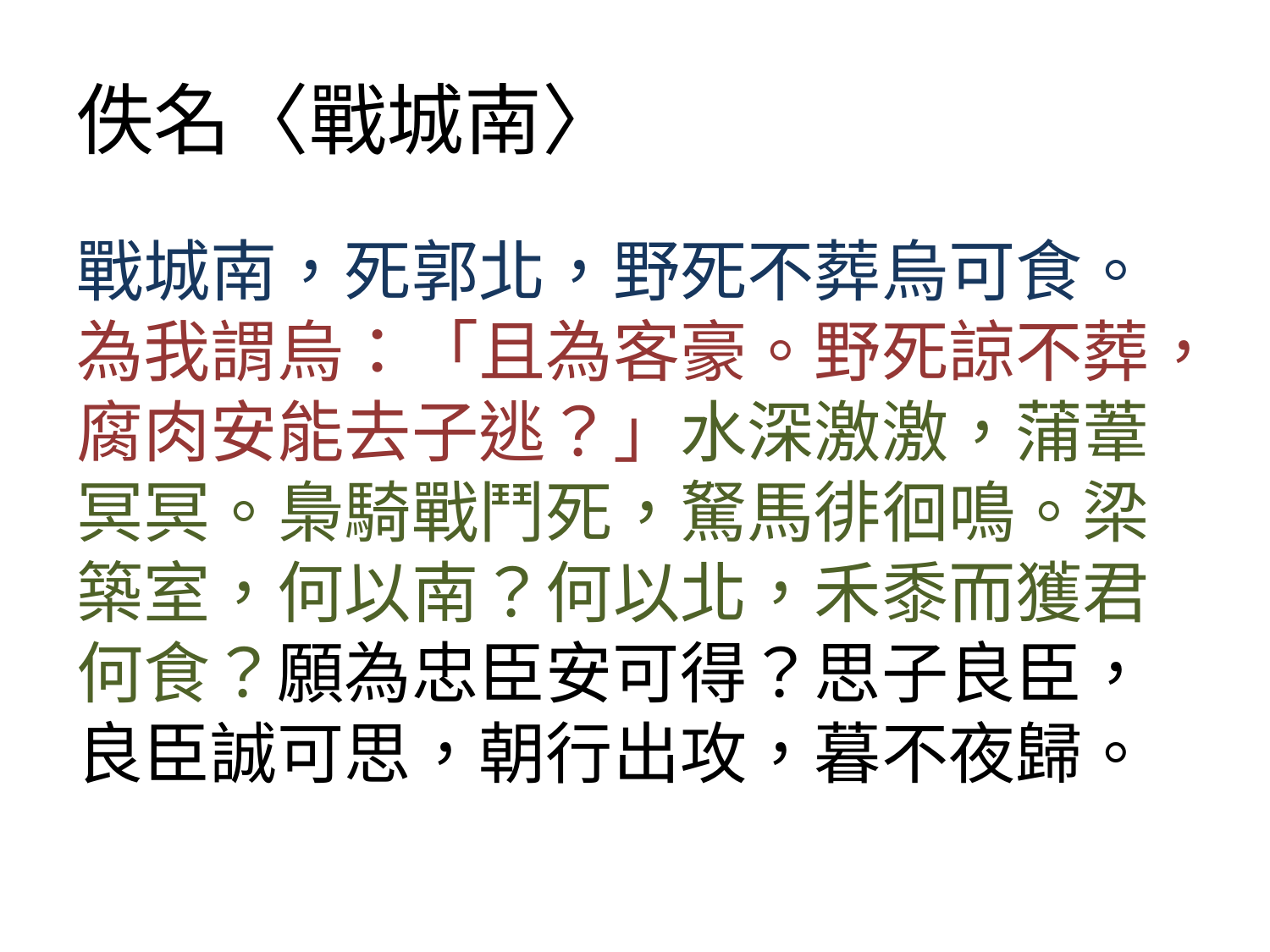

# 佚名〈戰城南〉
戰城南，死郭北，野死不葬烏可食。為我謂烏：「且為客豪。野死諒不葬，腐肉安能去子逃？」水深激激，蒲葦冥冥。梟騎戰鬥死，駑馬徘徊鳴。梁築室，何以南？何以北，禾黍而獲君何食？願為忠臣安可得？思子良臣，良臣誠可思，朝行出攻，暮不夜歸。